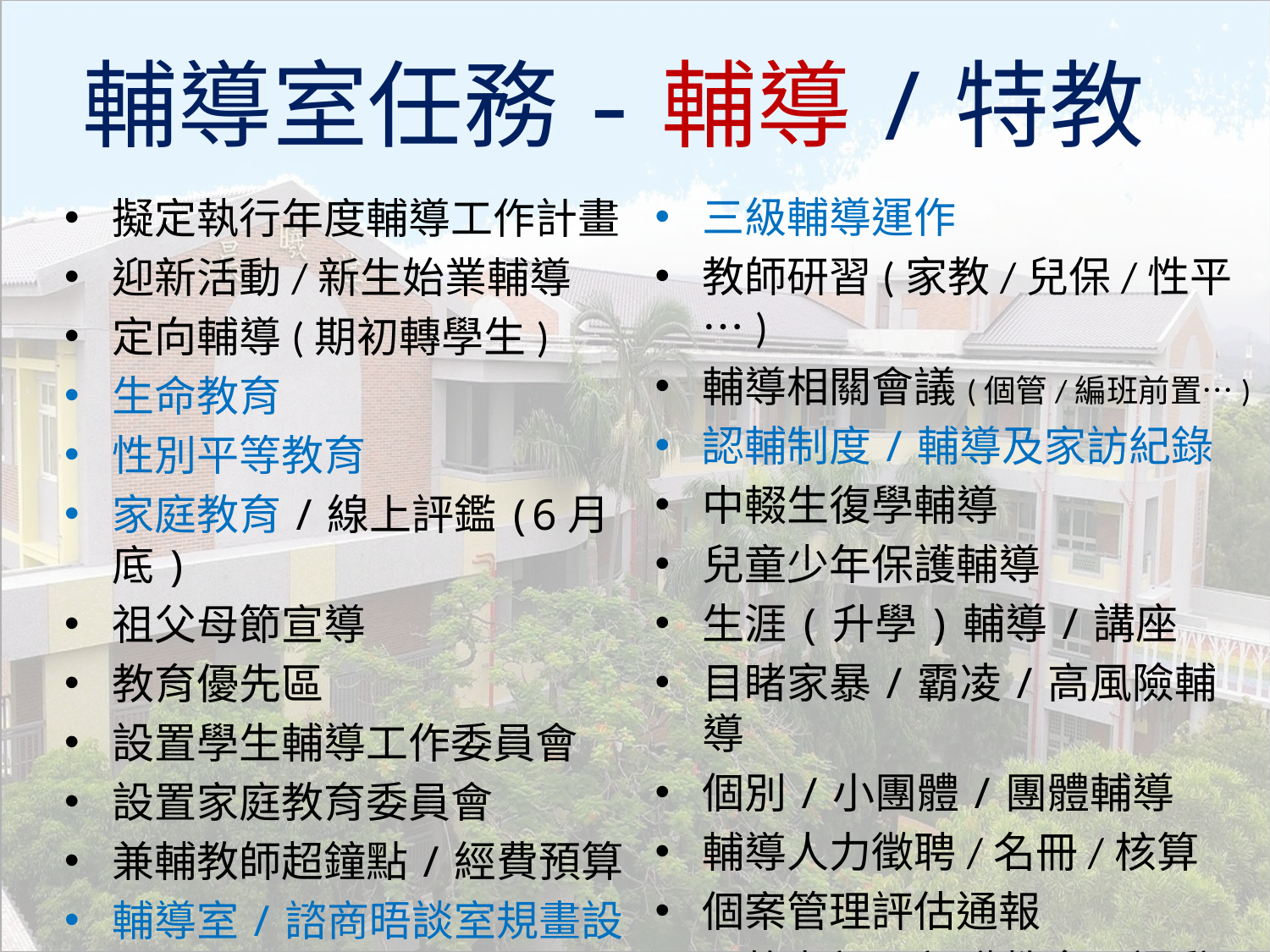

# 輔導室任務-輔導/特教
三級輔導運作
教師研習(家教/兒保/性平…)
輔導相關會議(個管/編班前置…)
認輔制度/輔導及家訪紀錄
中輟生復學輔導
兒童少年保護輔導
生涯(升學)輔導/講座
目睹家暴/霸凌/高風險輔導
個別/小團體/團體輔導
輔導人力徵聘/名冊/核算
個案管理評估通報
品格孝親/親職教育/運動會…

擬定執行年度輔導工作計畫
迎新活動/新生始業輔導
定向輔導(期初轉學生)
生命教育
性別平等教育
家庭教育/線上評鑑(6月底)
祖父母節宣導
教育優先區
設置學生輔導工作委員會
設置家庭教育委員會
兼輔教師超鐘點/經費預算
輔導室/諮商晤談室規畫設置